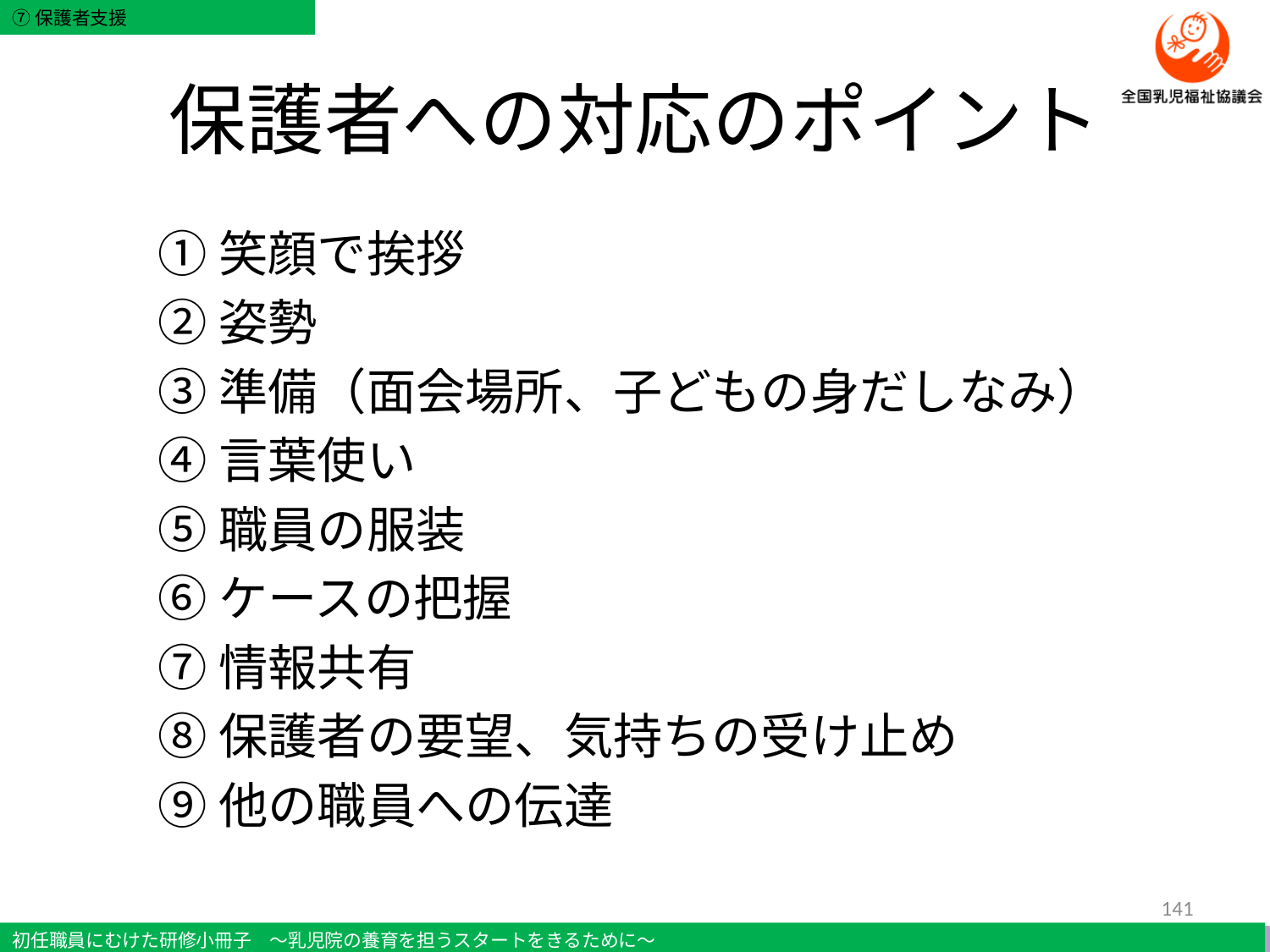

# 保護者への対応のポイント
①笑顔で挨拶
②姿勢
③準備（面会場所、子どもの身だしなみ）
④言葉使い
⑤職員の服装
⑥ケースの把握
⑦情報共有
⑧保護者の要望、気持ちの受け止め
⑨他の職員への伝達
141